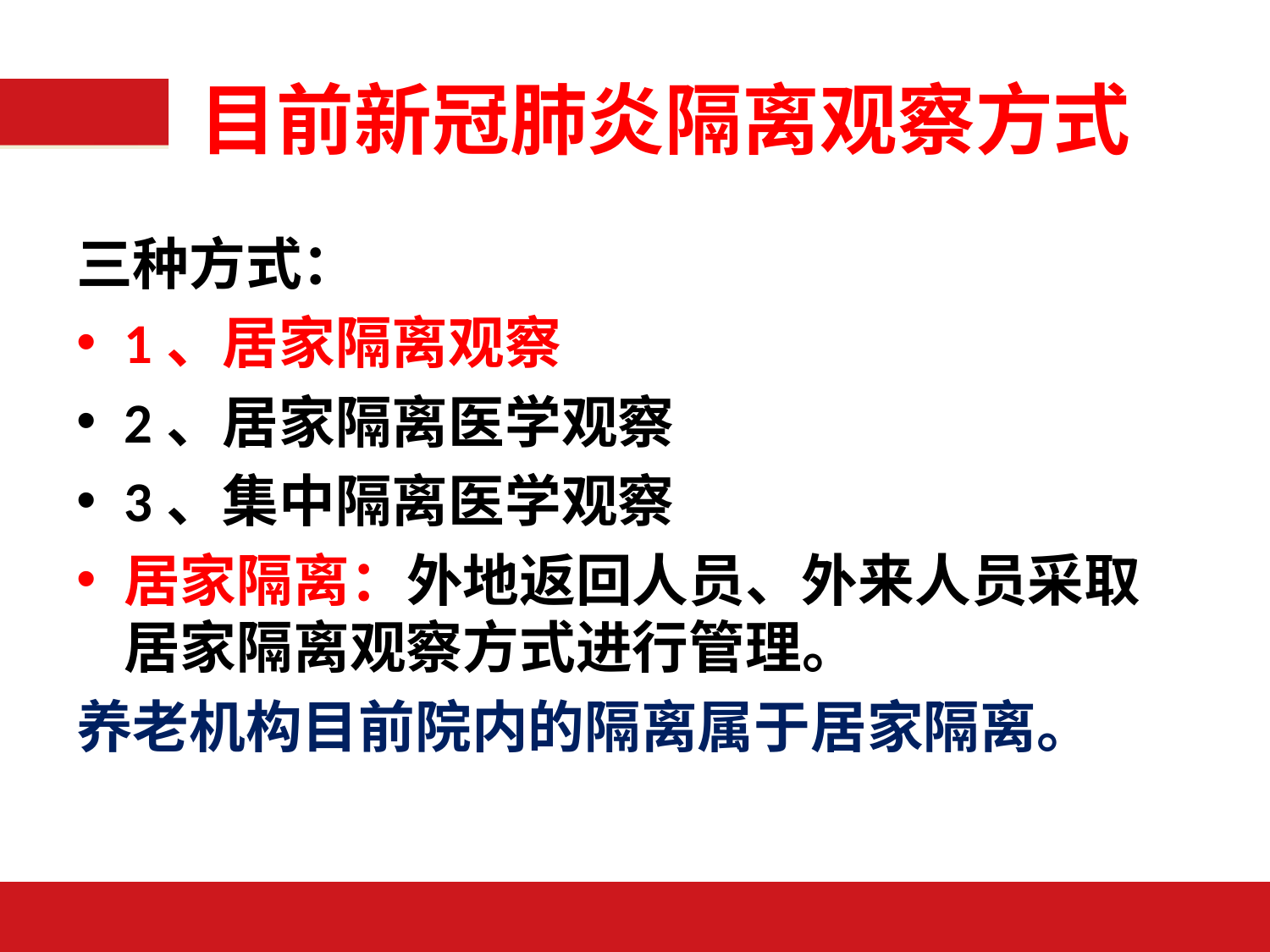

# 目前新冠肺炎隔离观察方式
三种方式：
1、居家隔离观察
2、居家隔离医学观察
3、集中隔离医学观察
居家隔离：外地返回人员、外来人员采取居家隔离观察方式进行管理。
养老机构目前院内的隔离属于居家隔离。